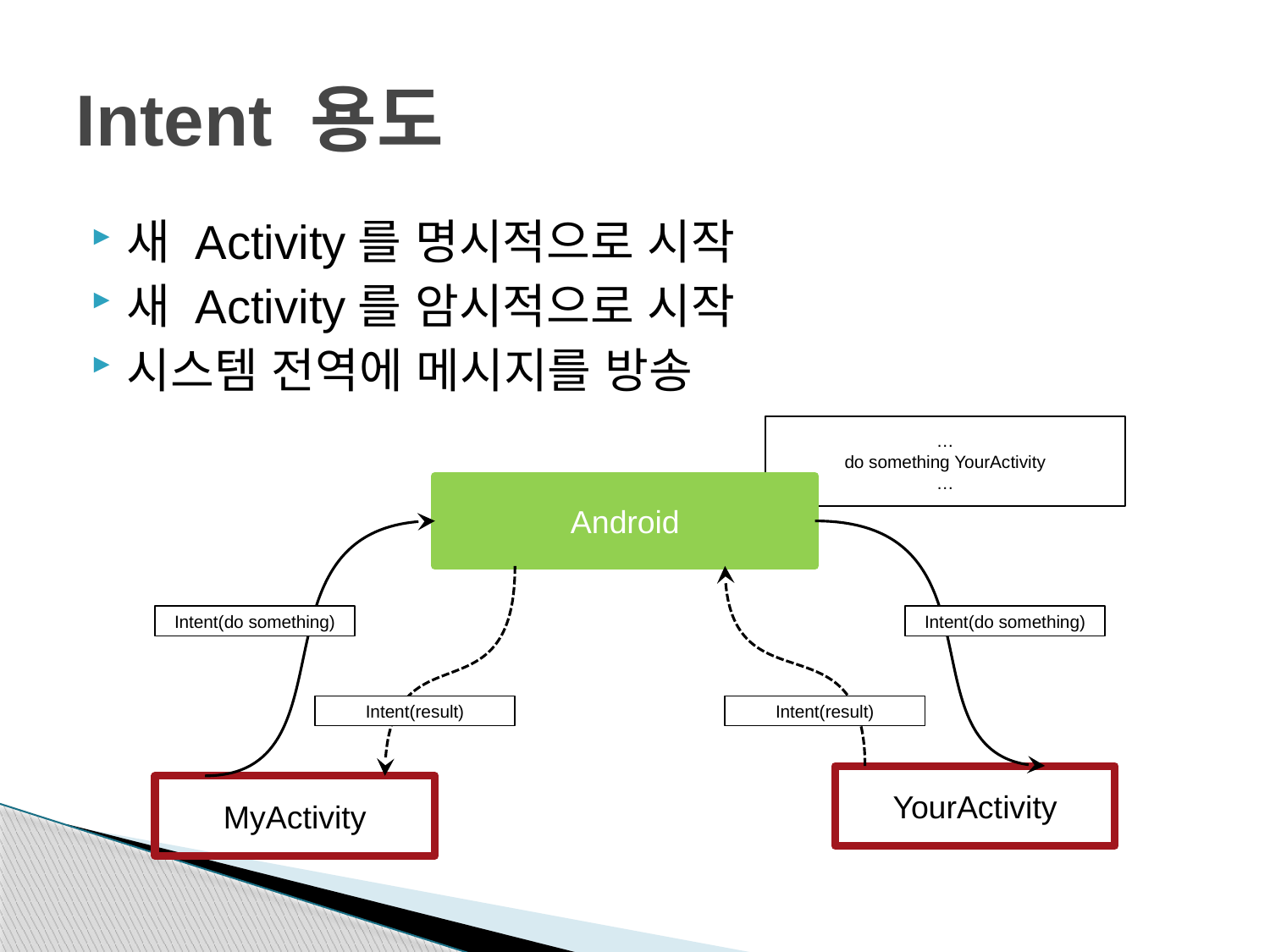

# Intent 용도
새 Activity를 명시적으로 시작
새 Activity를 암시적으로 시작
시스템 전역에 메시지를 방송
…
do something YourActivity
…
Android
Intent(do something)
Intent(do something)
Intent(result)
Intent(result)
YourActivity
MyActivity